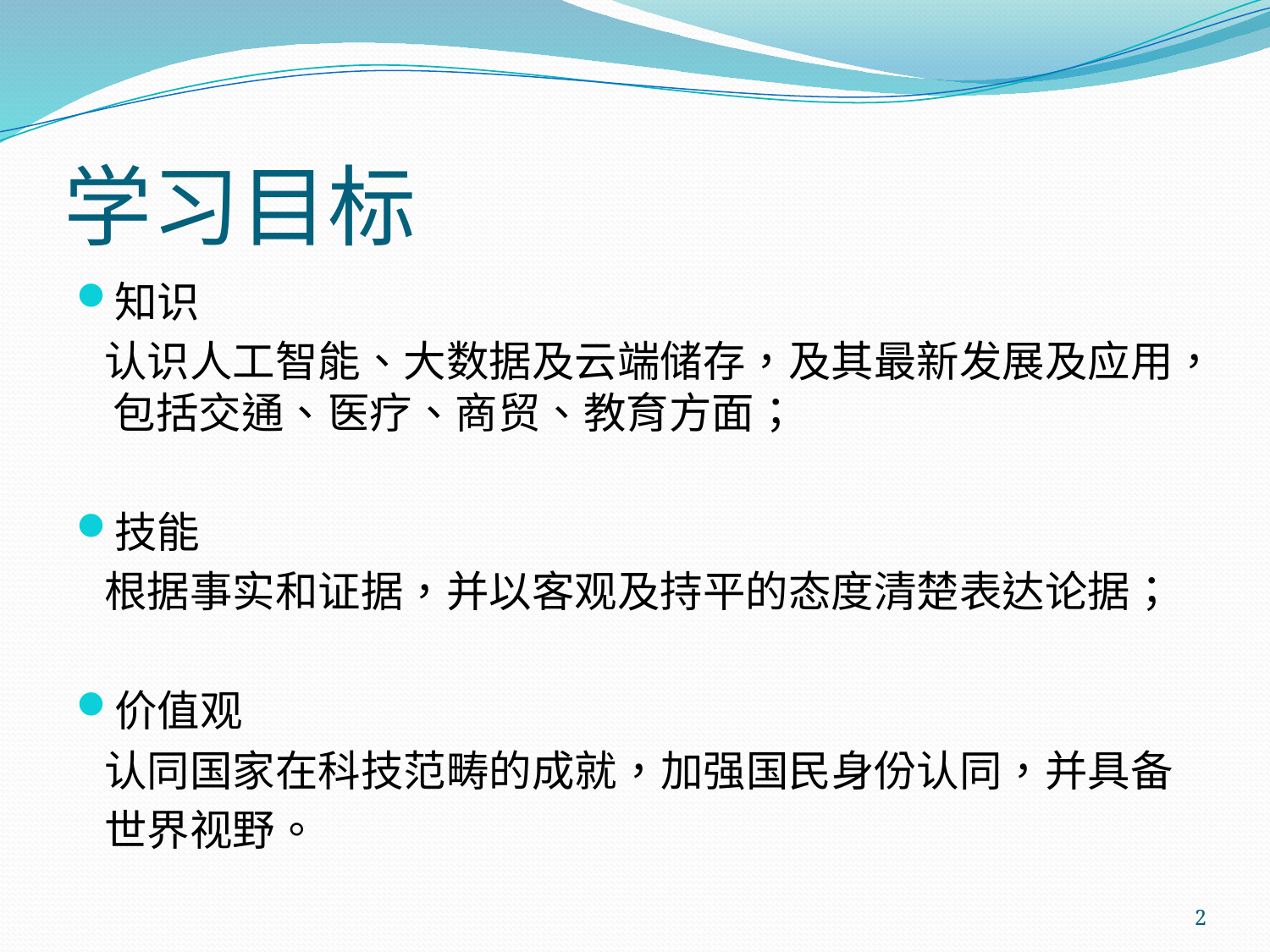

# 学习目标
知识
  认识人工智能、大数据及云端储存，及其最新发展及应用，包括交通、医疗、商贸、教育方面；

技能
  根据事实和证据，并以客观及持平的态度清楚表达论据；

价值观
  认同国家在科技范畴的成就，加强国民身份认同，并具备
  世界视野。
2